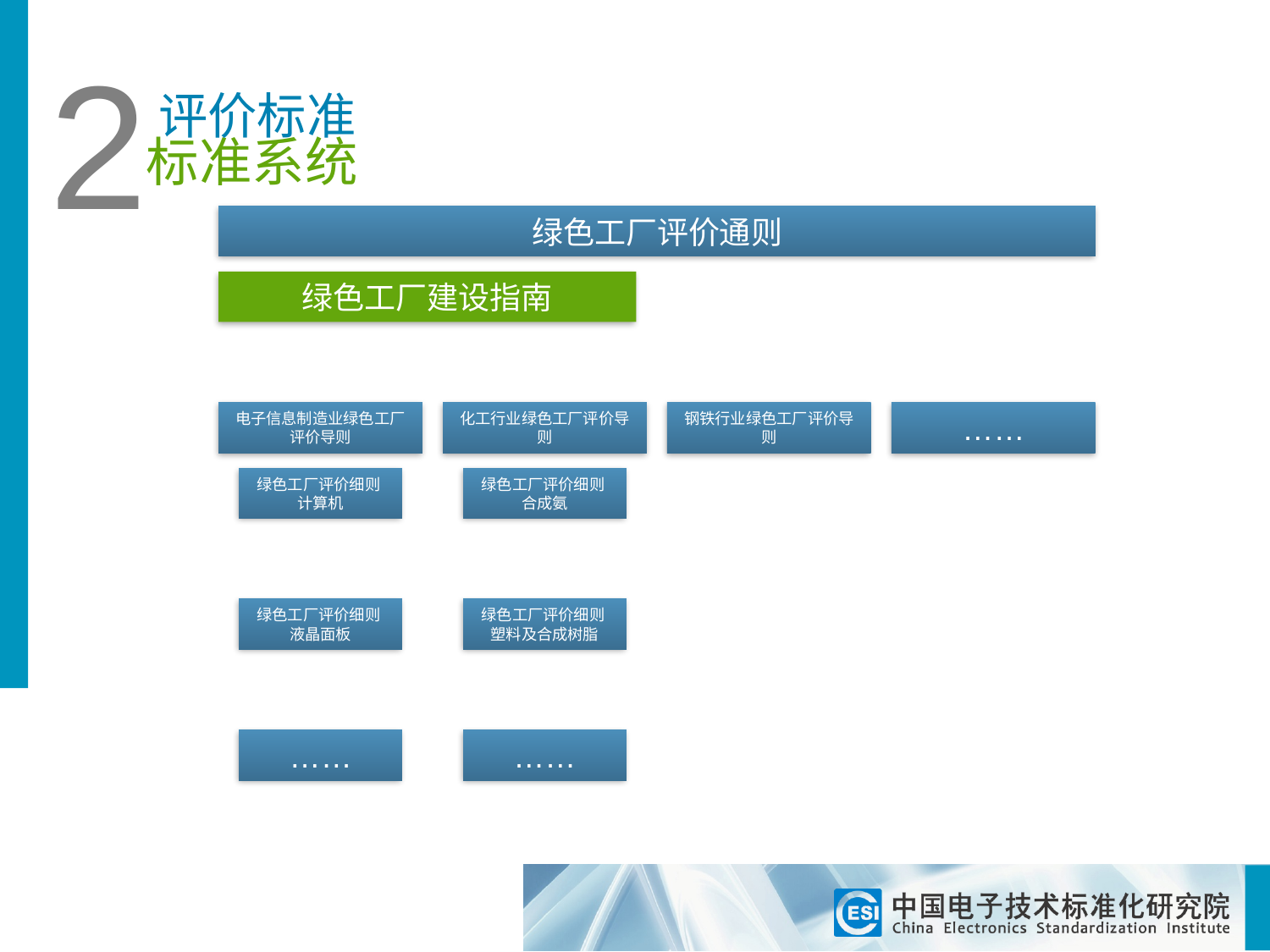

2
评价标准
标准系统
绿色工厂评价通则
绿色工厂建设指南
电子信息制造业绿色工厂评价导则
化工行业绿色工厂评价导则
钢铁行业绿色工厂评价导则
绿色工厂评价细则  计算机
绿色工厂评价细则  液晶面板
……
……
绿色工厂评价细则  合成氨
绿色工厂评价细则  塑料及合成树脂
……